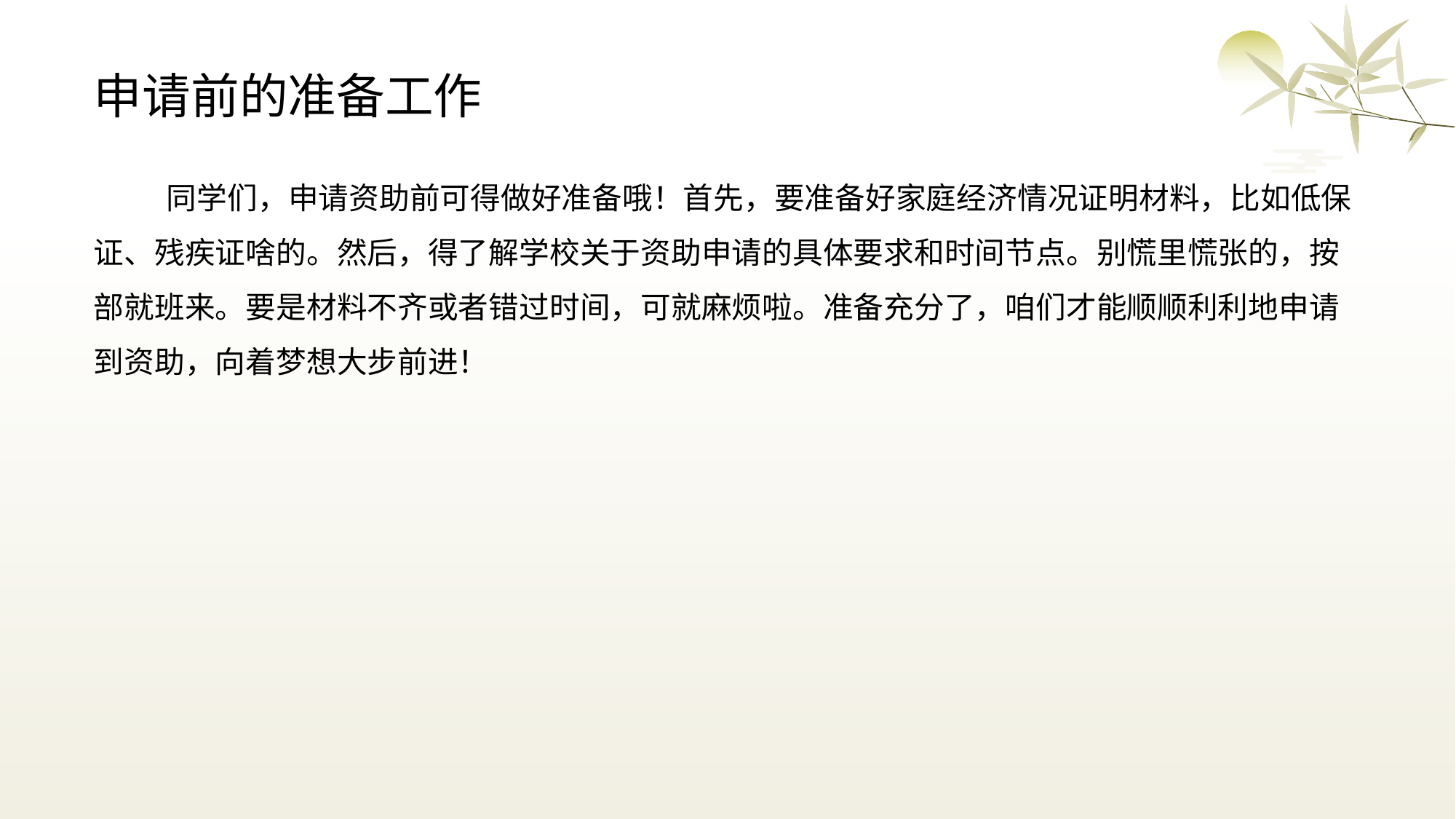

# 申请前的准备工作
同学们，申请资助前可得做好准备哦！首先，要准备好家庭经济情况证明材料，比如低保证、残疾证啥的。然后，得了解学校关于资助申请的具体要求和时间节点。别慌里慌张的，按部就班来。要是材料不齐或者错过时间，可就麻烦啦。准备充分了，咱们才能顺顺利利地申请到资助，向着梦想大步前进！